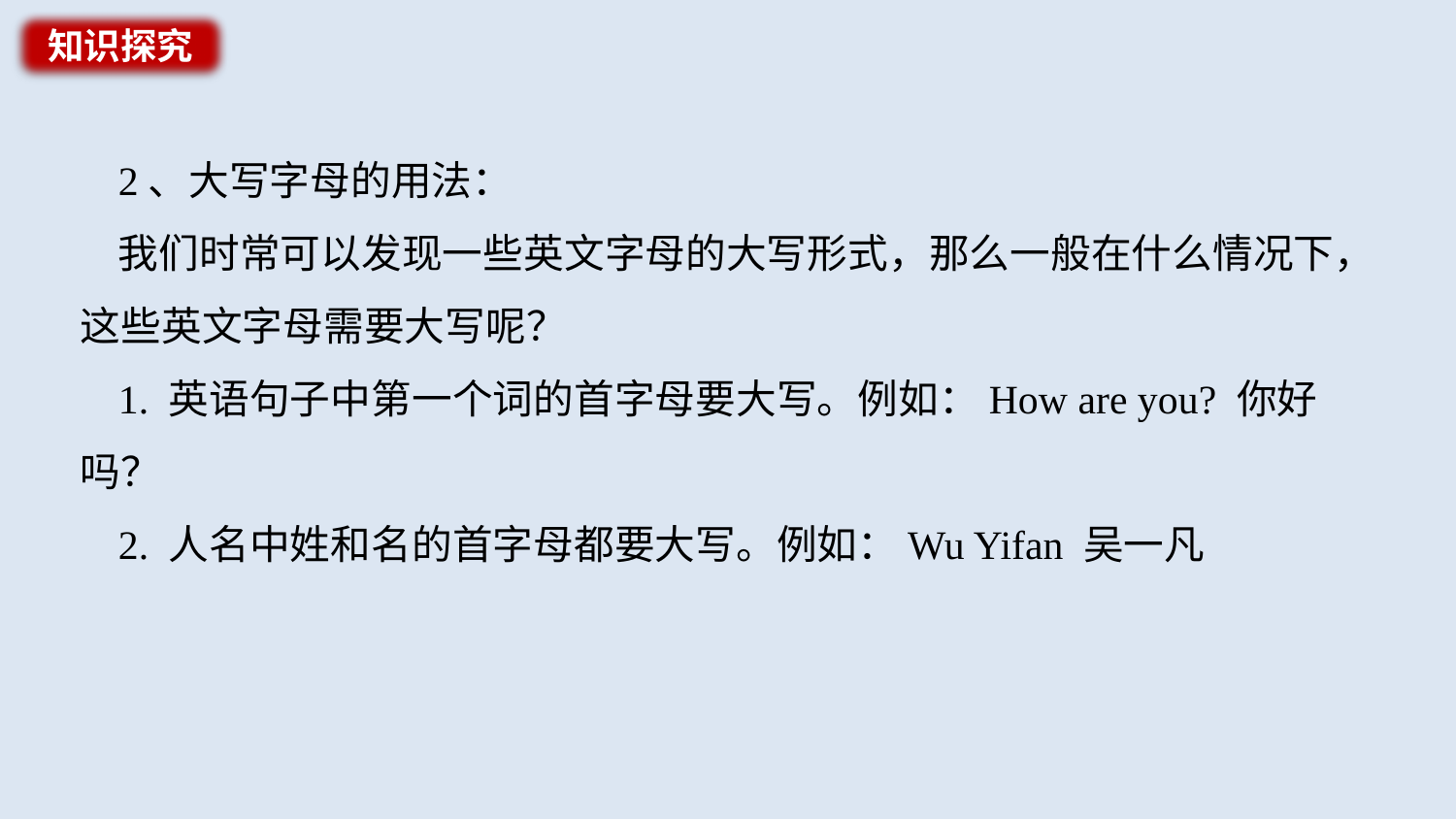

知识探究
2、大写字母的用法：
我们时常可以发现一些英文字母的大写形式，那么一般在什么情况下，这些英文字母需要大写呢？
1. 英语句子中第一个词的首字母要大写。例如：How are you? 你好吗？
2. 人名中姓和名的首字母都要大写。例如：Wu Yifan 吴一凡